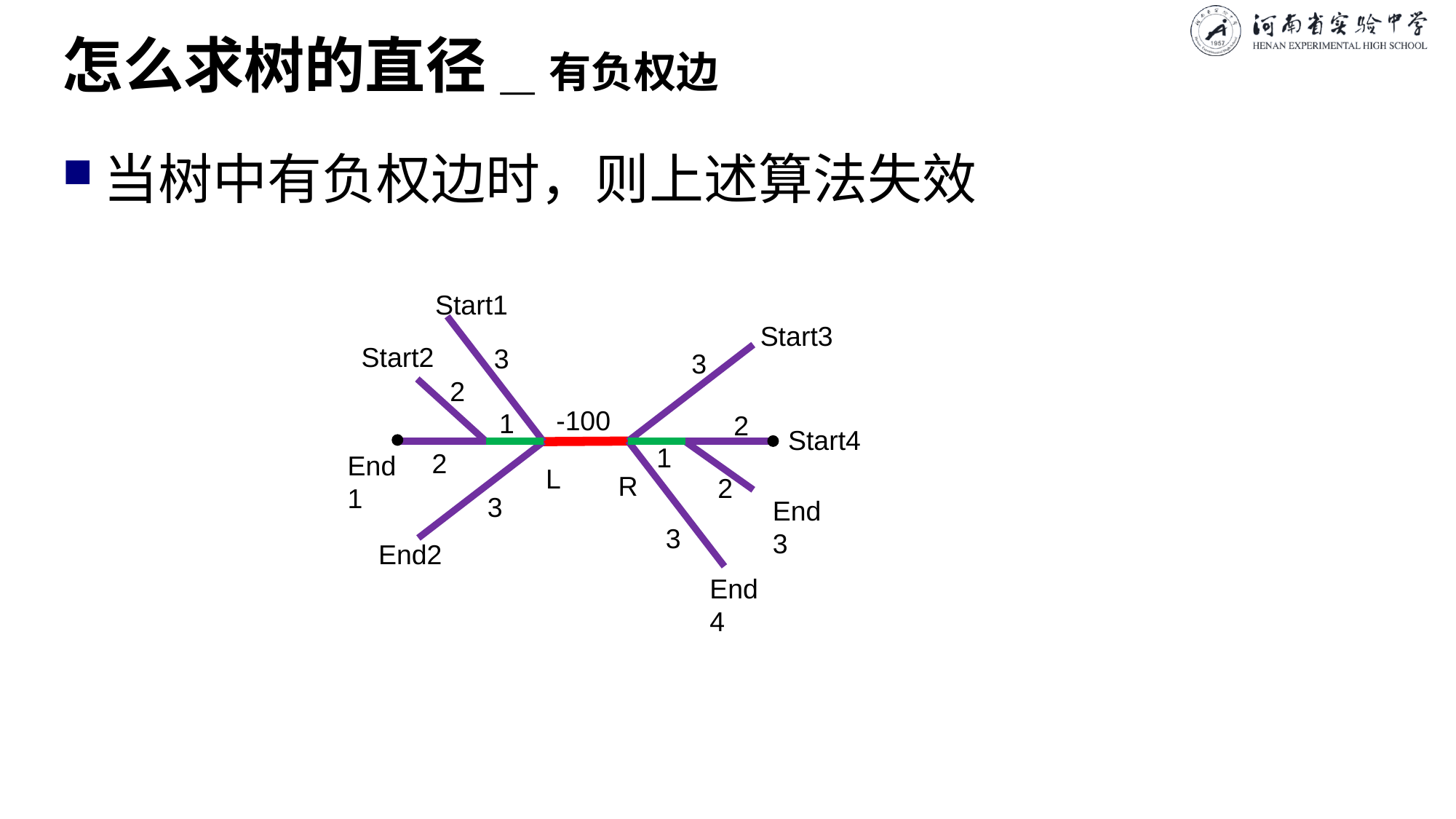

# 怎么求树的直径_有负权边
当树中有负权边时，则上述算法失效
Start1
Start3
Start2
3
3
2
-100
1
2
Start4
1

2
End1
L
R
2
3
End3
3
End2
End4